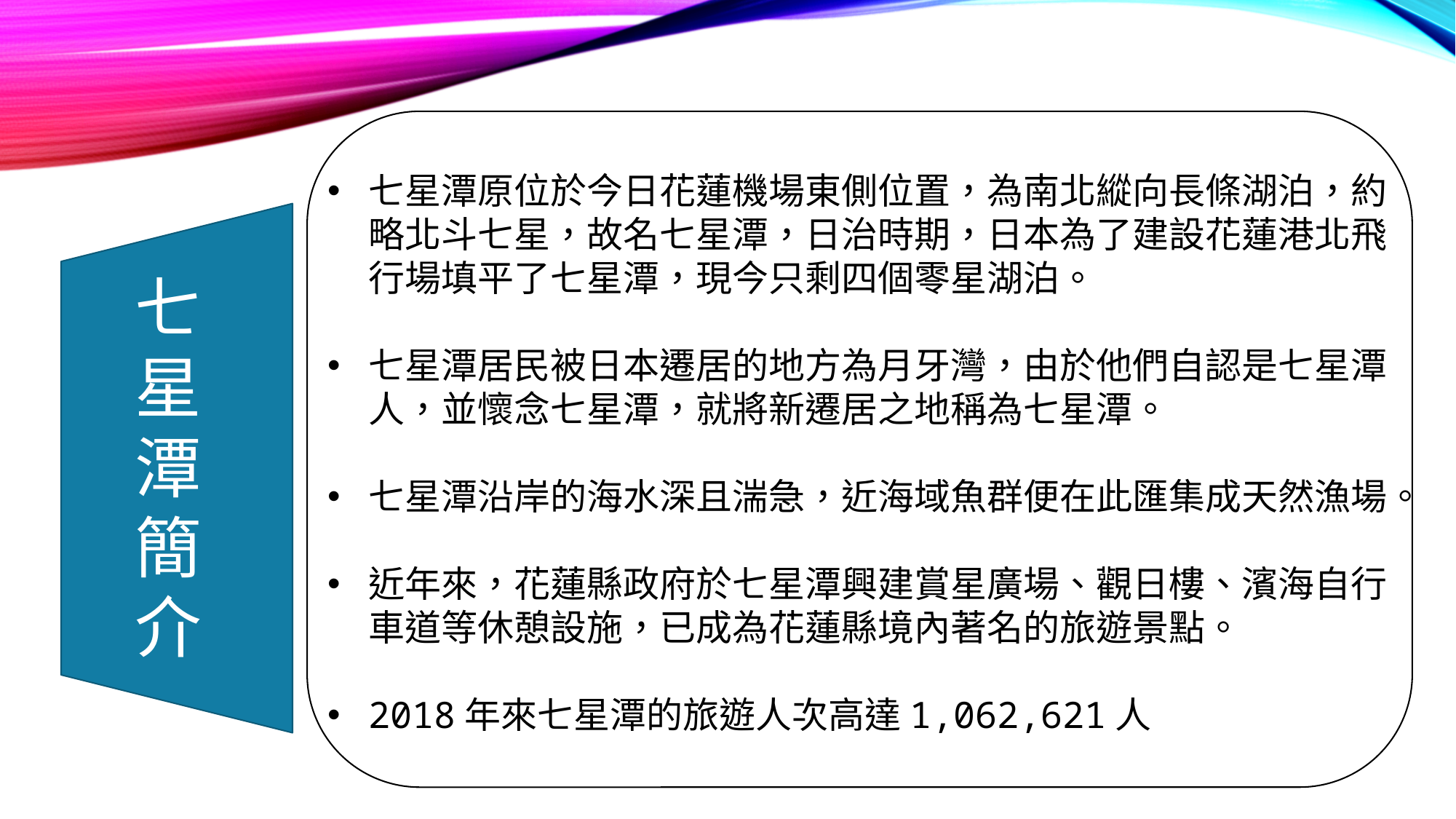

七星潭原位於今日花蓮機場東側位置，為南北縱向長條湖泊，約略北斗七星，故名七星潭，日治時期，日本為了建設花蓮港北飛行場填平了七星潭，現今只剩四個零星湖泊。

七星潭居民被日本遷居的地方為月牙灣，由於他們自認是七星潭人，並懷念七星潭，就將新遷居之地稱為七星潭。

七星潭沿岸的海水深且湍急，近海域魚群便在此匯集成天然漁場。

近年來，花蓮縣政府於七星潭興建賞星廣場、觀日樓、濱海自行車道等休憩設施，已成為花蓮縣境內著名的旅遊景點。

2018年來七星潭的旅遊人次高達1,062,621人
七星潭簡介